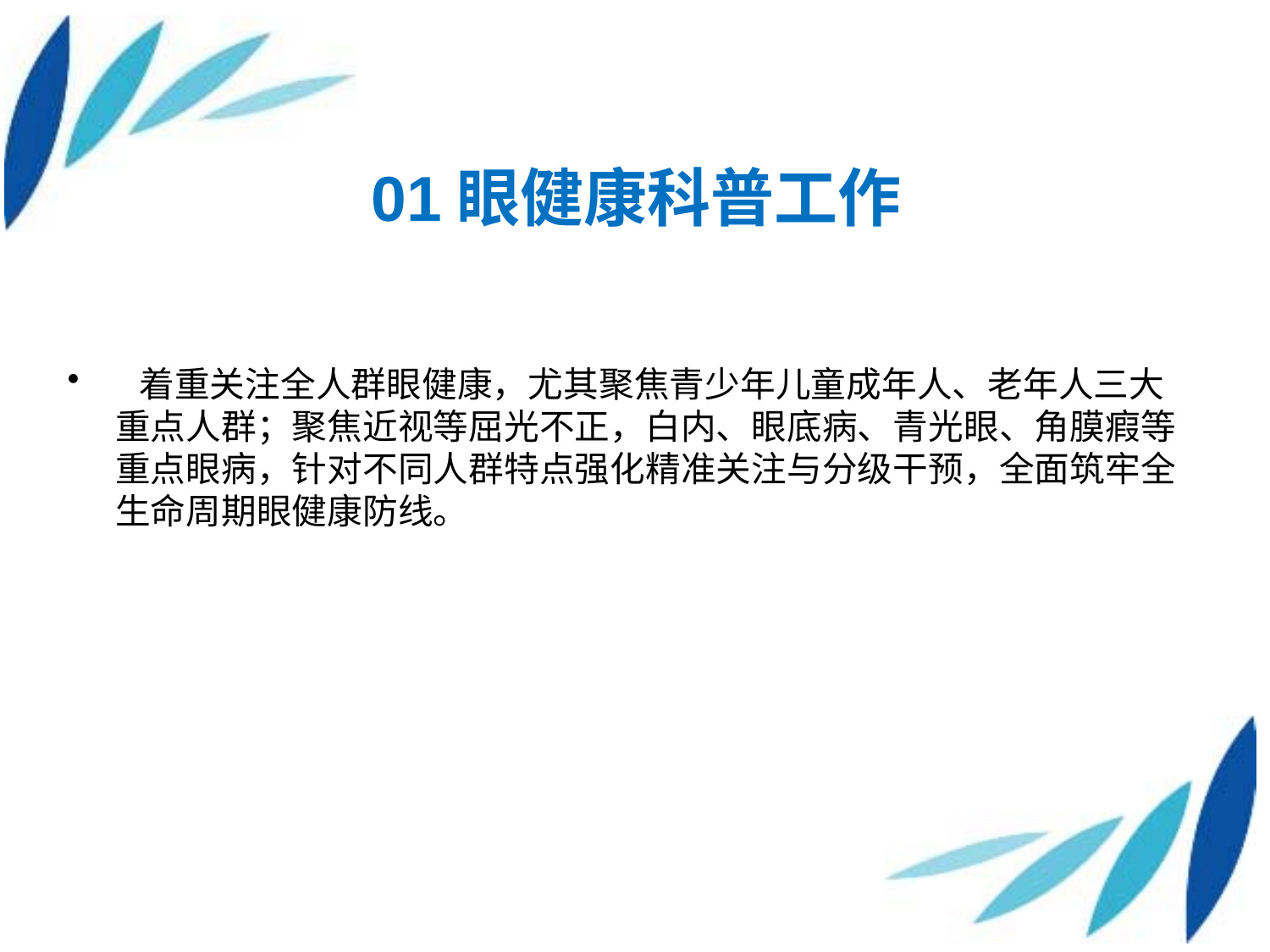

# 01眼健康科普工作

  着重关注全人群眼健康，尤其聚焦青少年儿童成年人、老年人三大重点人群；聚焦近视等屈光不正，白内、眼底病、青光眼、角膜瘕等重点眼病，针对不同人群特点强化精准关注与分级干预，全面筑牢全生命周期眼健康防线。